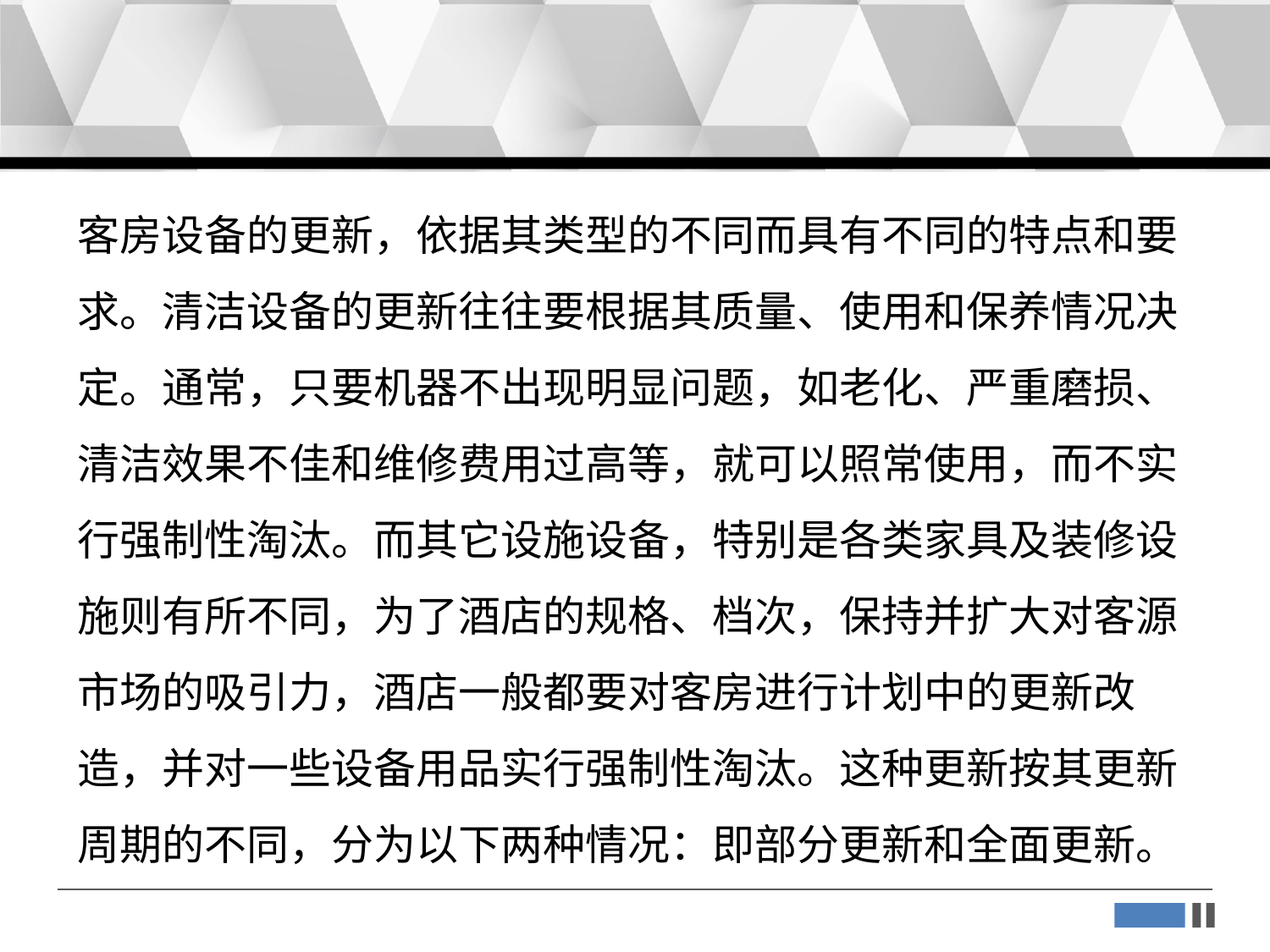

客房设备的更新，依据其类型的不同而具有不同的特点和要求。清洁设备的更新往往要根据其质量、使用和保养情况决定。通常，只要机器不出现明显问题，如老化、严重磨损、清洁效果不佳和维修费用过高等，就可以照常使用，而不实行强制性淘汰。而其它设施设备，特别是各类家具及装修设施则有所不同，为了酒店的规格、档次，保持并扩大对客源市场的吸引力，酒店一般都要对客房进行计划中的更新改造，并对一些设备用品实行强制性淘汰。这种更新按其更新周期的不同，分为以下两种情况：即部分更新和全面更新。